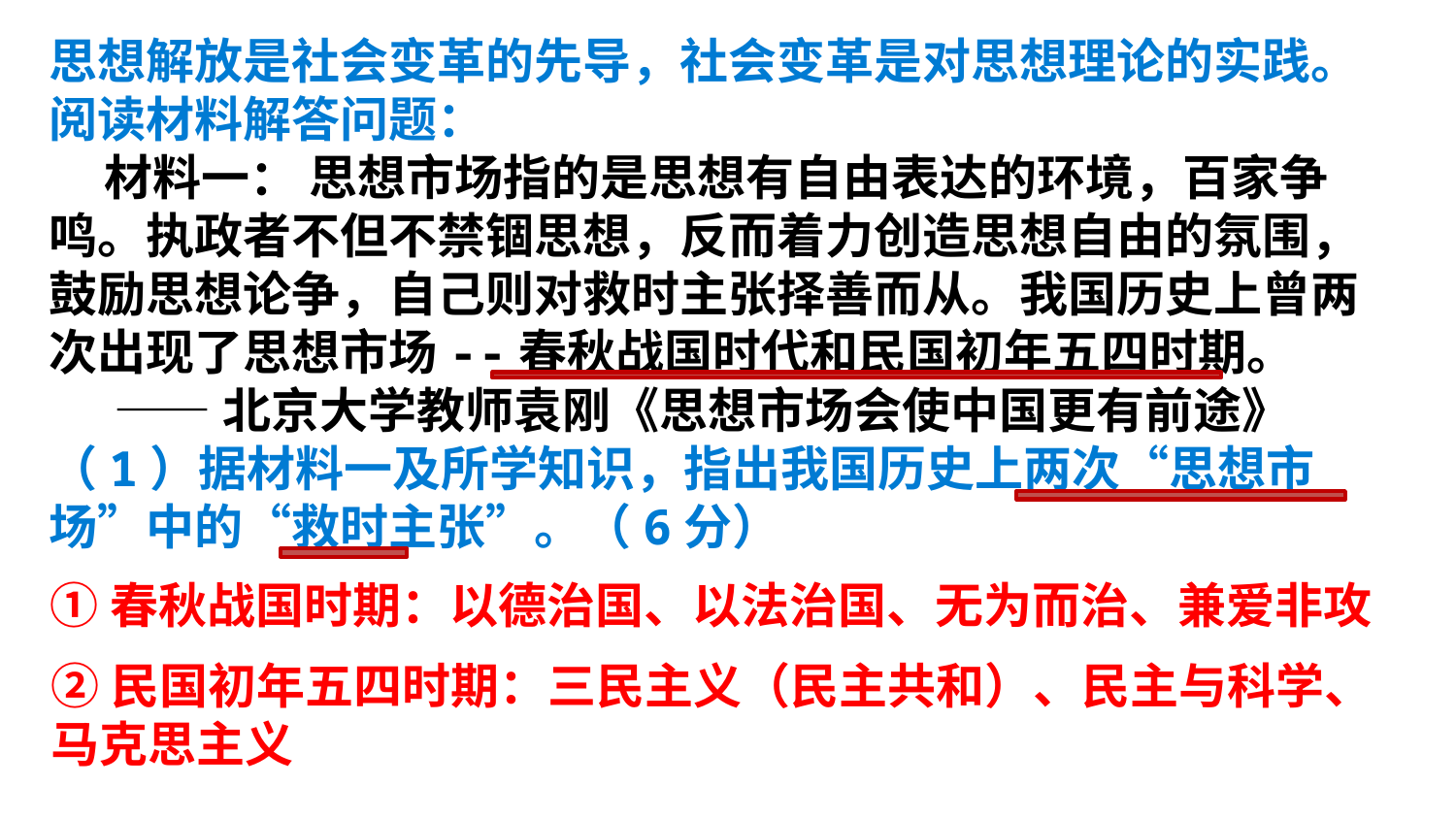

思想解放是社会变革的先导，社会变革是对思想理论的实践。阅读材料解答问题：
    材料一： 思想市场指的是思想有自由表达的环境，百家争鸣。执政者不但不禁锢思想，反而着力创造思想自由的氛围，鼓励思想论争，自己则对救时主张择善而从。我国历史上曾两次出现了思想市场--春秋战国时代和民国初年五四时期。
      ——北京大学教师袁刚《思想市场会使中国更有前途》
（1）据材料一及所学知识，指出我国历史上两次“思想市场”中的“救时主张”。（6分）

①春秋战国时期：以德治国、以法治国、无为而治、兼爱非攻
②民国初年五四时期：三民主义（民主共和）、民主与科学、马克思主义